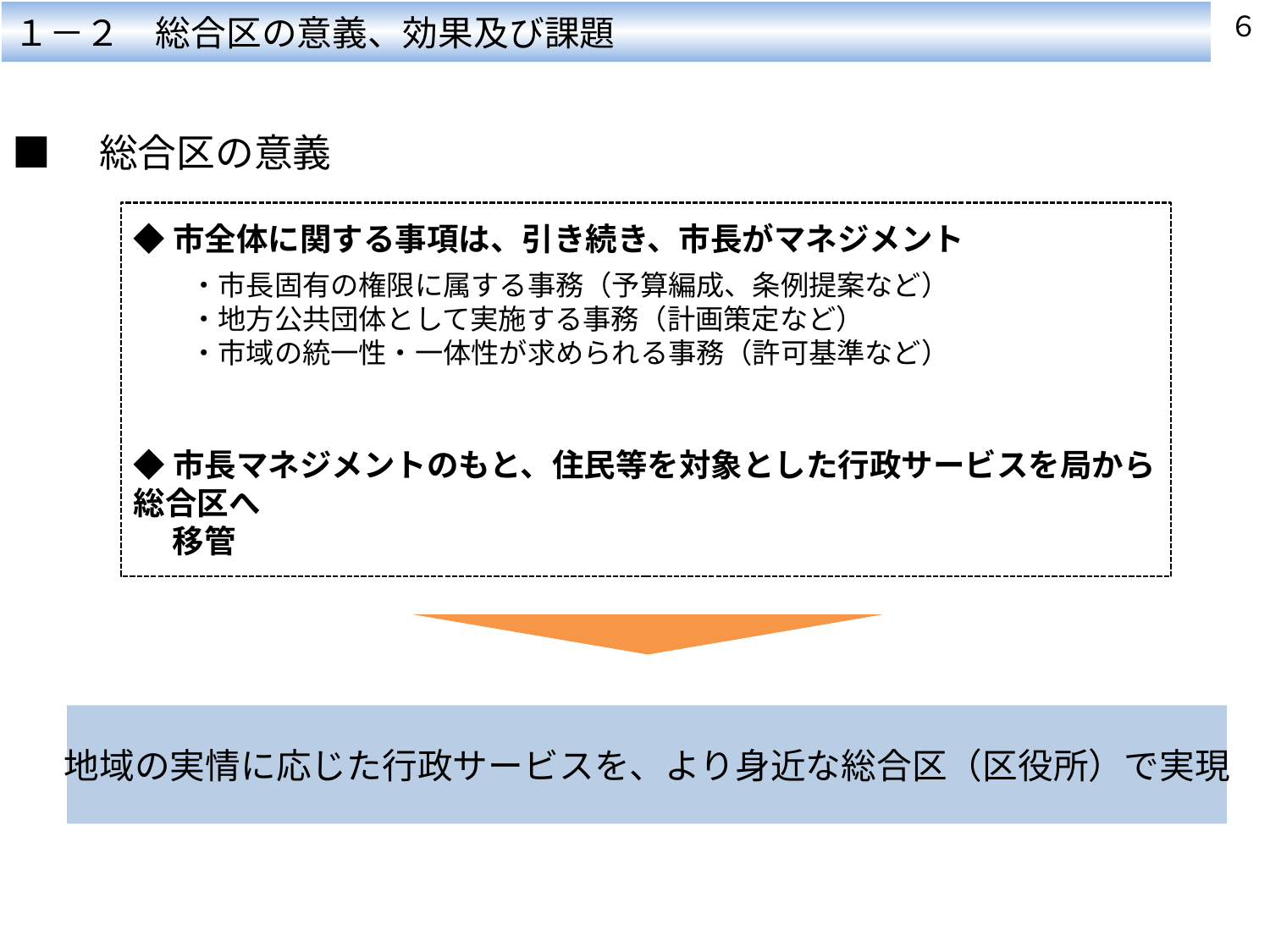

６
１－２　総合区の意義、効果及び課題
■　総合区の意義
◆市全体に関する事項は、引き続き、市長がマネジメント

　　・市長固有の権限に属する事務（予算編成、条例提案など）
　　・地方公共団体として実施する事務（計画策定など）
　　・市域の統一性・一体性が求められる事務（許可基準など）

◆市長マネジメントのもと、住民等を対象とした行政サービスを局から総合区へ
　 移管

地域の実情に応じた行政サービスを、より身近な総合区（区役所）で実現